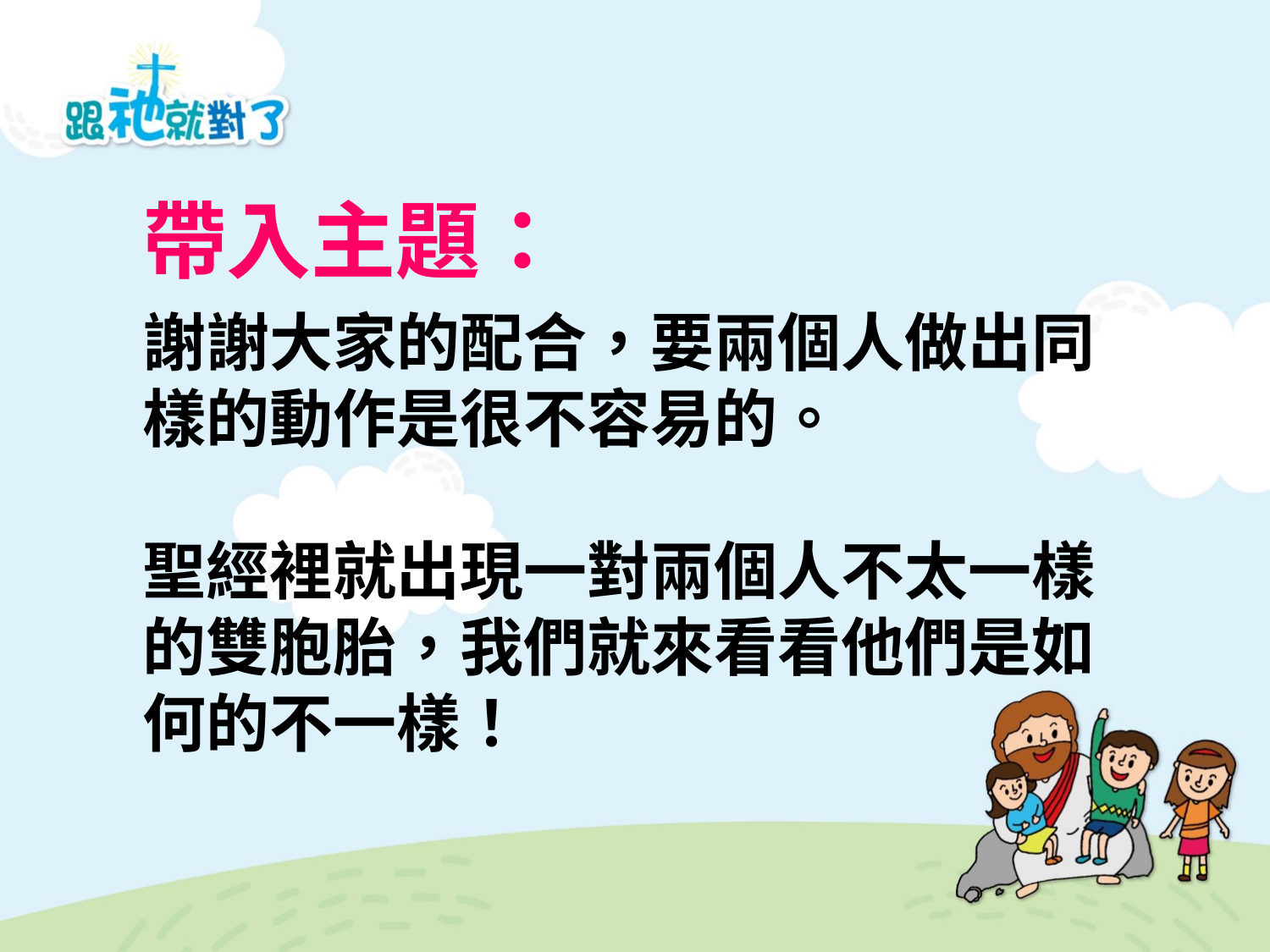

帶入主題：
謝謝大家的配合，要兩個人做出同樣的動作是很不容易的。

聖經裡就出現一對兩個人不太一樣的雙胞胎，我們就來看看他們是如何的不一樣！